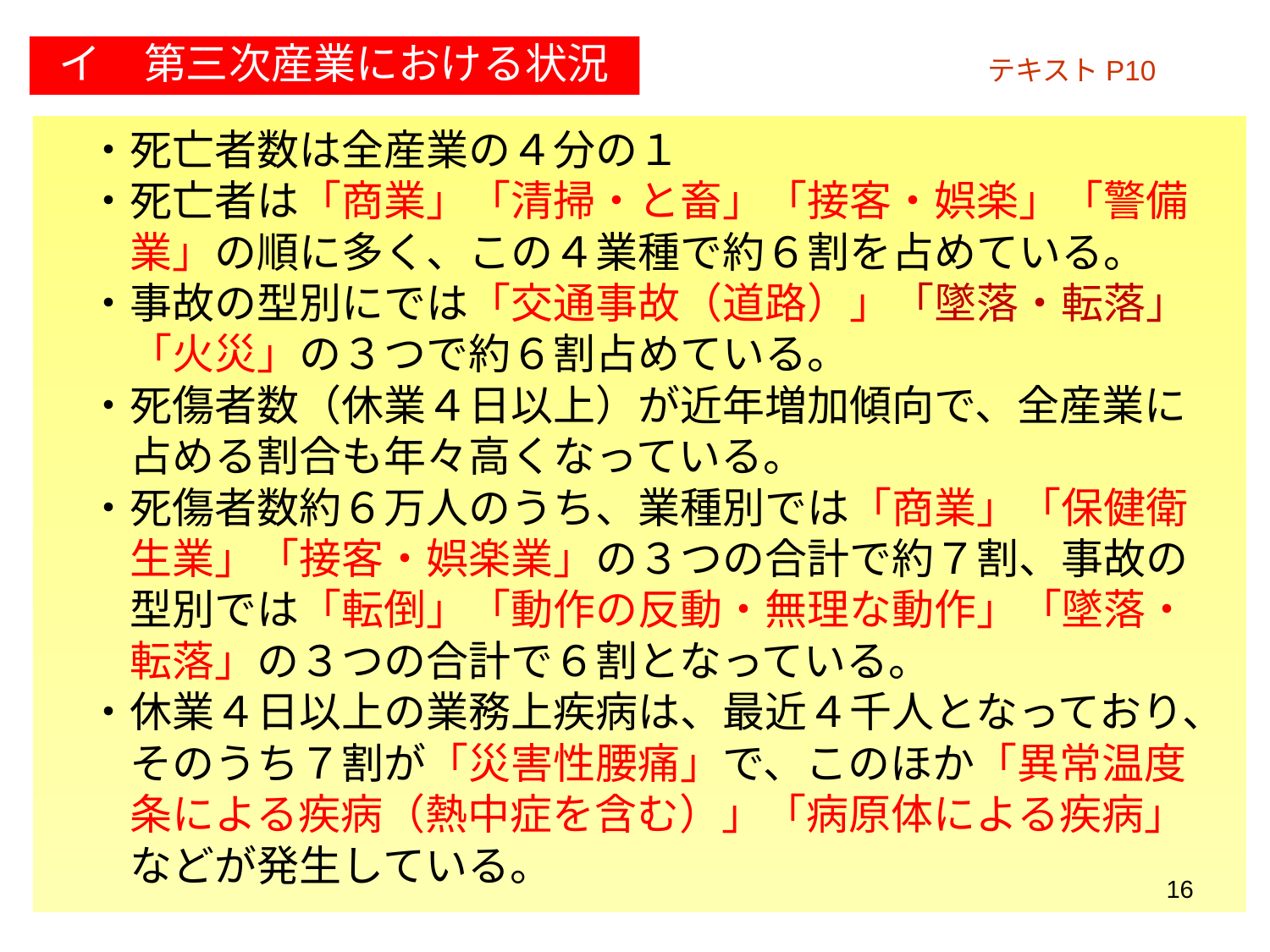

イ　第三次産業における状況
テキストP10
　・死亡者数は全産業の４分の１
　・死亡者は「商業」「清掃・と畜」「接客・娯楽」「警備
　　業」の順に多く、この４業種で約６割を占めている。
　・事故の型別にでは「交通事故（道路）」「墜落・転落」
　　「火災」の３つで約６割占めている。
　・死傷者数（休業４日以上）が近年増加傾向で、全産業に
　　占める割合も年々高くなっている。
　・死傷者数約６万人のうち、業種別では「商業」「保健衛
　　生業」「接客・娯楽業」の３つの合計で約７割、事故の
　　型別では「転倒」「動作の反動・無理な動作」「墜落・
　　転落」の３つの合計で６割となっている。
　・休業４日以上の業務上疾病は、最近４千人となっており、
　　そのうち７割が「災害性腰痛」で、このほか「異常温度
　　条による疾病（熱中症を含む）」「病原体による疾病」
　　などが発生している。
16